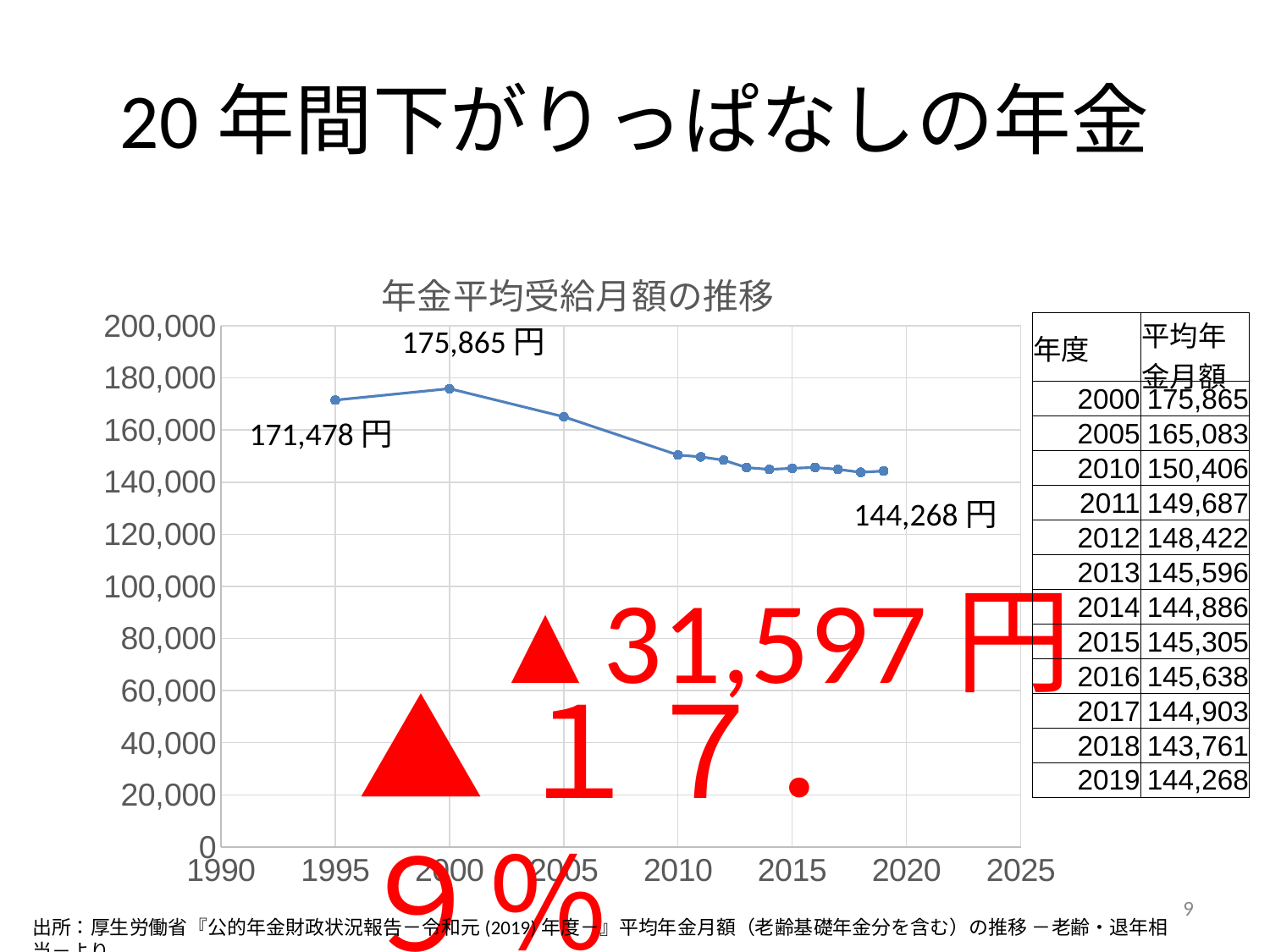

# 20年間下がりっぱなしの年金

### Chart: 年金平均受給月額の推移

| Category |  |
|---|---|
| 年度 | 平均年金月額 |
| --- | --- |
| 2000 | 175,865 |
| 2005 | 165,083 |
| 2010 | 150,406 |
| 2011 | 149,687 |
| 2012 | 148,422 |
| 2013 | 145,596 |
| 2014 | 144,886 |
| 2015 | 145,305 |
| 2016 | 145,638 |
| 2017 | 144,903 |
| 2018 | 143,761 |
| 2019 | 144,268 |
175,865円
171,478円
144,268円
▲31,597円
▲１７．９％
9
出所：厚生労働省『公的年金財政状況報告－令和元(2019)年度－』平均年金月額（老齢基礎年金分を含む）の推移 －老齢・退年相当－より